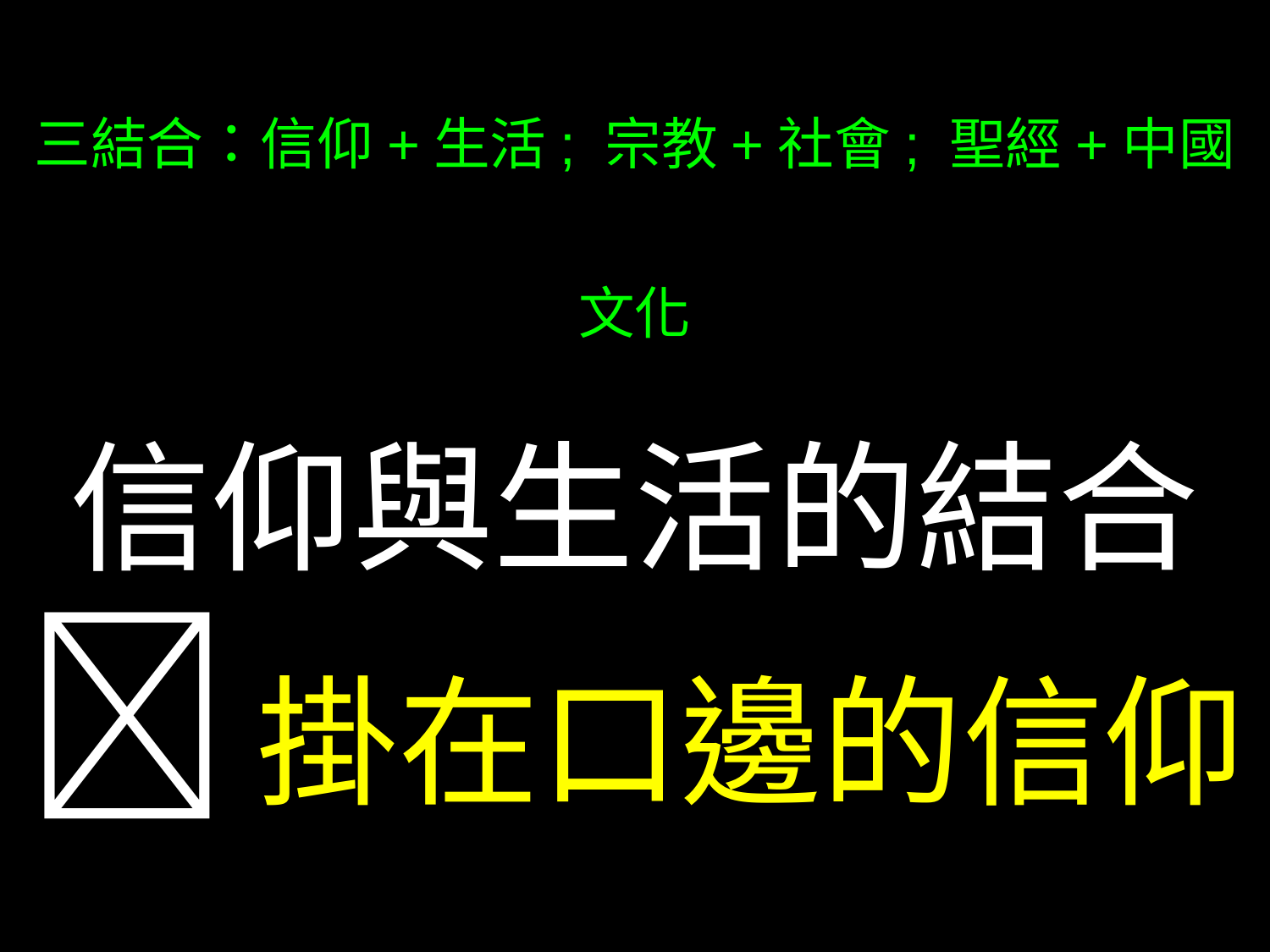

三結合：信仰+生活; 宗教+社會; 聖經+中國文化
信仰與生活的結合
≠ 掛在口邊的信仰